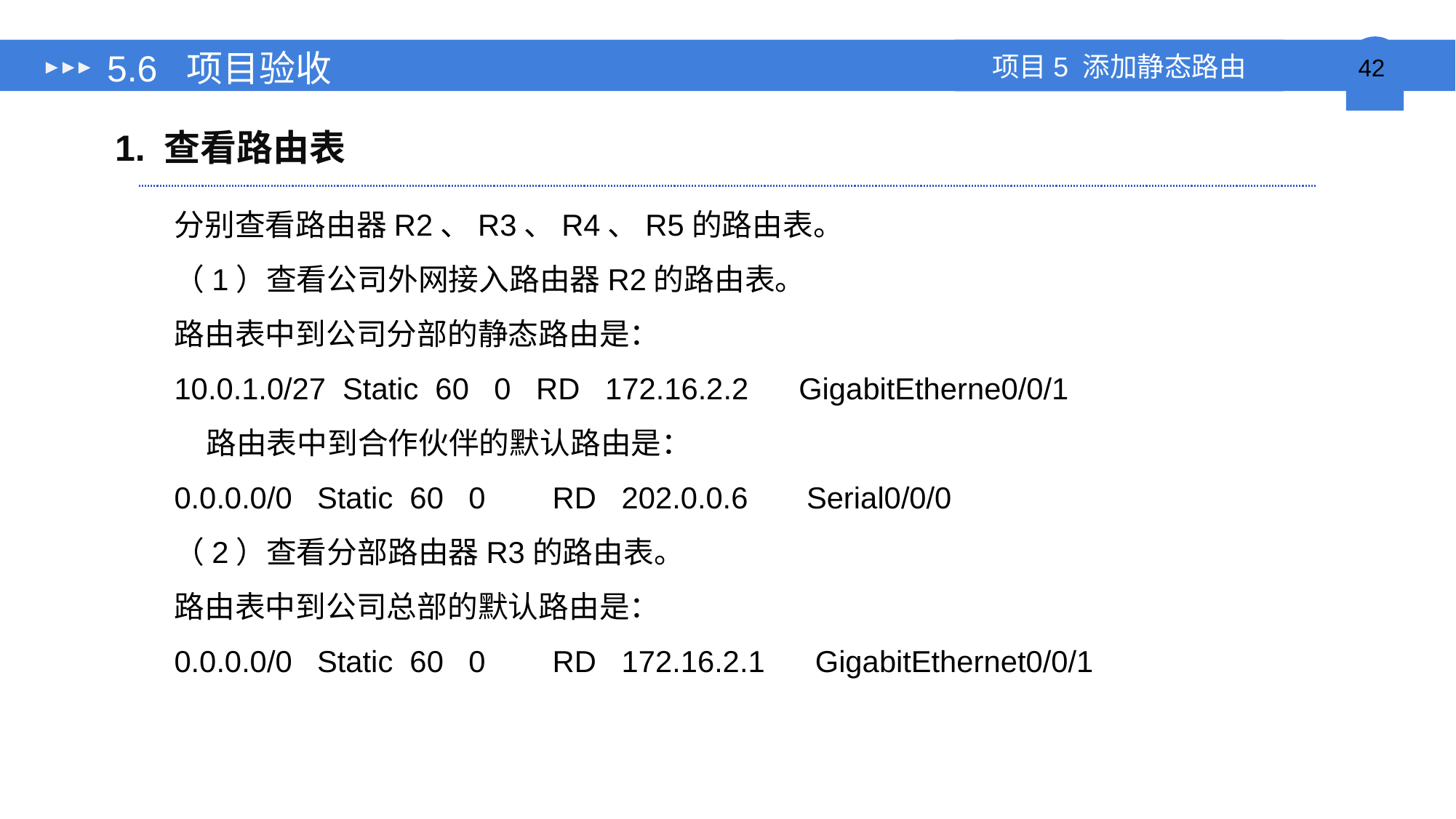

# 5.6  项目验收
1. 查看路由表
分别查看路由器R2、R3、R4、R5的路由表。
（1）查看公司外网接入路由器R2的路由表。
路由表中到公司分部的静态路由是：
10.0.1.0/27  Static  60   0   RD   172.16.2.2      GigabitEtherne0/0/1
路由表中到合作伙伴的默认路由是：
0.0.0.0/0   Static  60   0        RD   202.0.0.6       Serial0/0/0
（2）查看分部路由器R3的路由表。
路由表中到公司总部的默认路由是：
0.0.0.0/0   Static  60   0        RD   172.16.2.1      GigabitEthernet0/0/1